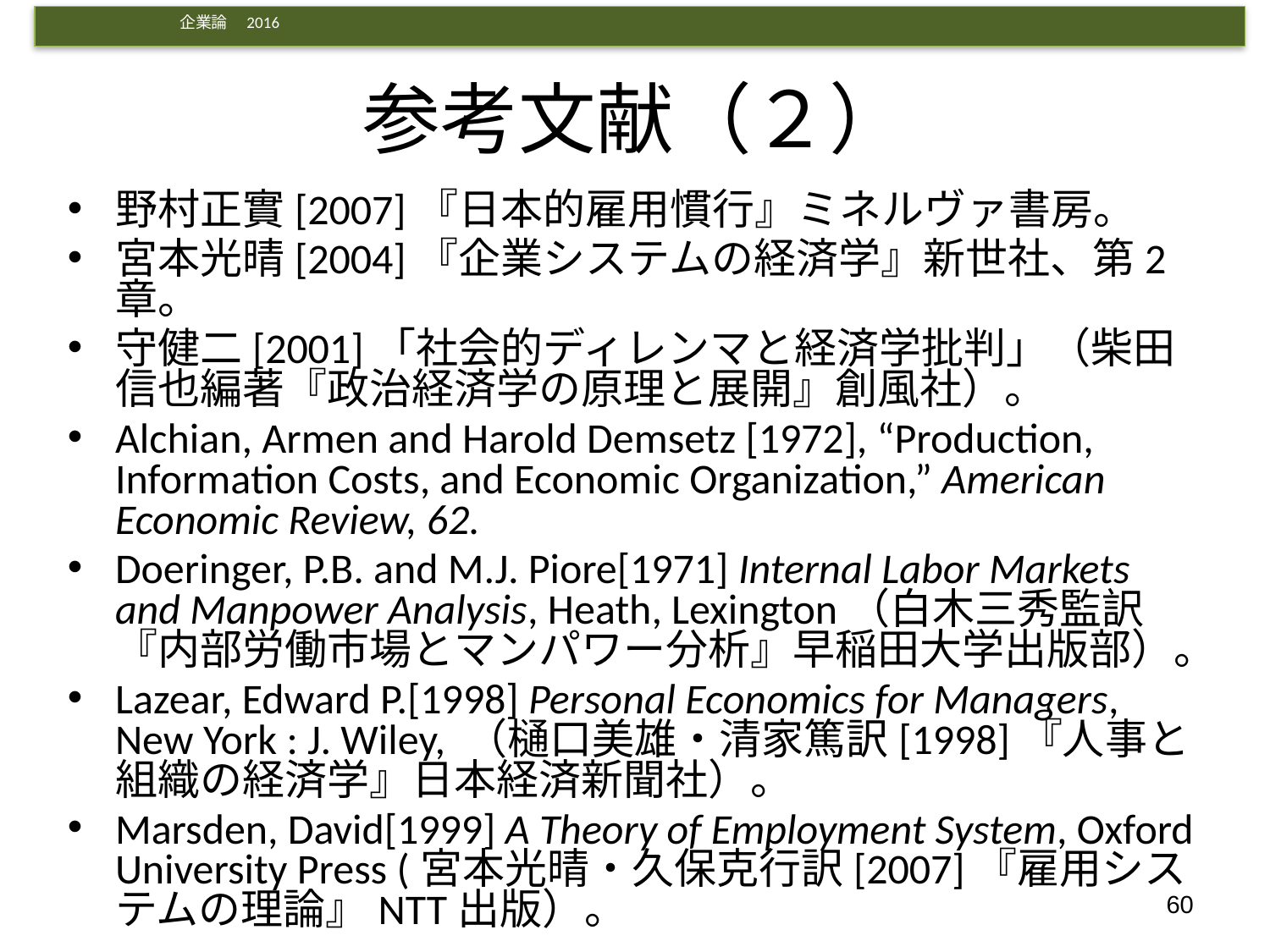

# 参考文献（２）
野村正實[2007]『日本的雇用慣行』ミネルヴァ書房。
宮本光晴[2004]『企業システムの経済学』新世社、第2章。
守健二[2001]「社会的ディレンマと経済学批判」（柴田信也編著『政治経済学の原理と展開』創風社）。
Alchian, Armen and Harold Demsetz [1972], “Production, Information Costs, and Economic Organization,” American Economic Review, 62.
Doeringer, P.B. and M.J. Piore[1971] Internal Labor Markets and Manpower Analysis, Heath, Lexington（白木三秀監訳『内部労働市場とマンパワー分析』早稲田大学出版部）。
Lazear, Edward P.[1998] Personal Economics for Managers, New York : J. Wiley, （樋口美雄・清家篤訳[1998]『人事と組織の経済学』日本経済新聞社）。
Marsden, David[1999] A Theory of Employment System, Oxford University Press (宮本光晴・久保克行訳[2007]『雇用システムの理論』NTT出版）。
60